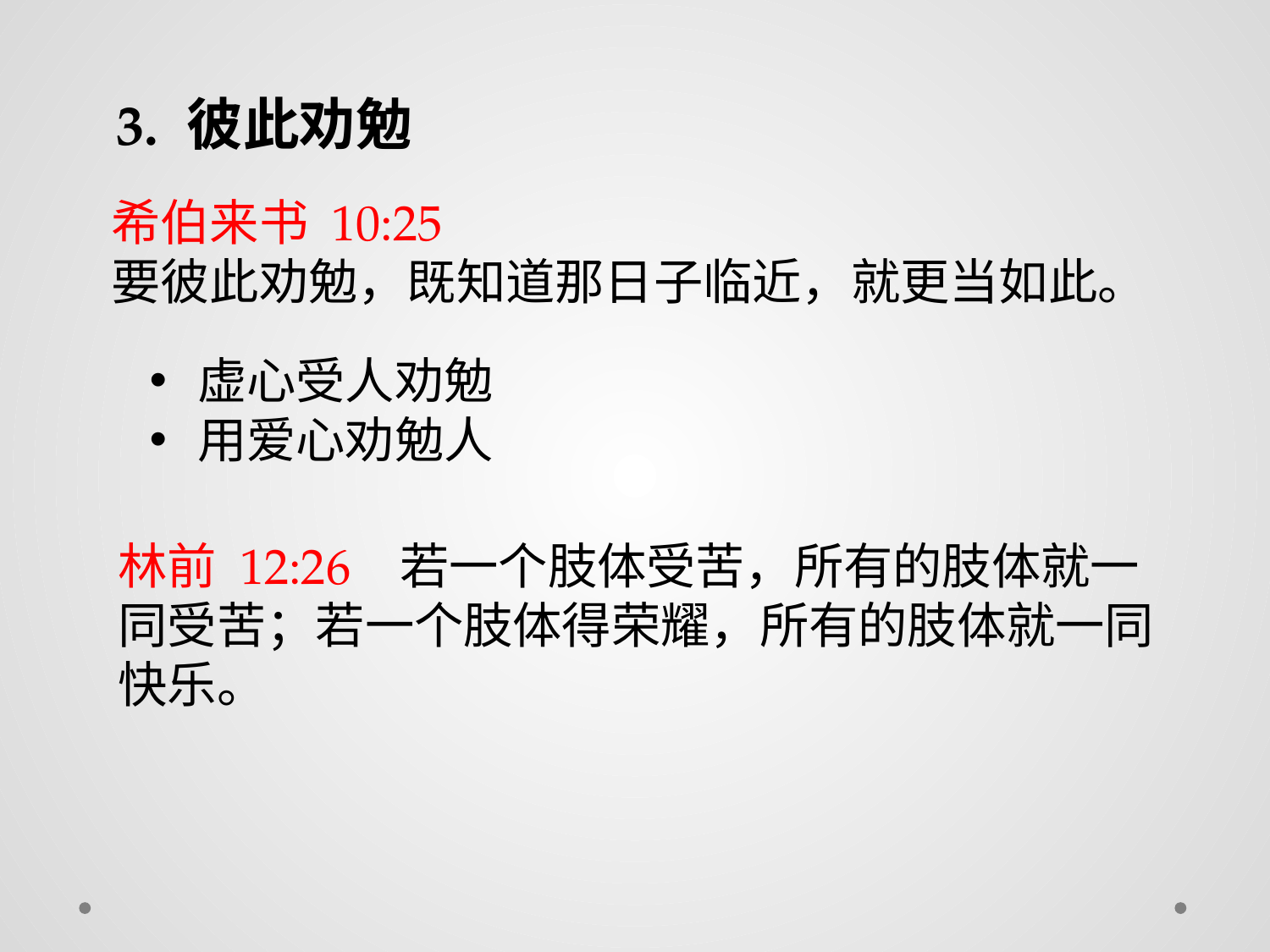

# 3. 彼此劝勉
希伯来书 10:25
要彼此劝勉，既知道那日子临近，就更当如此。
虚心受人劝勉
用爱心劝勉人
林前 12:26   若一个肢体受苦，所有的肢体就一同受苦；若一个肢体得荣耀，所有的肢体就一同快乐。